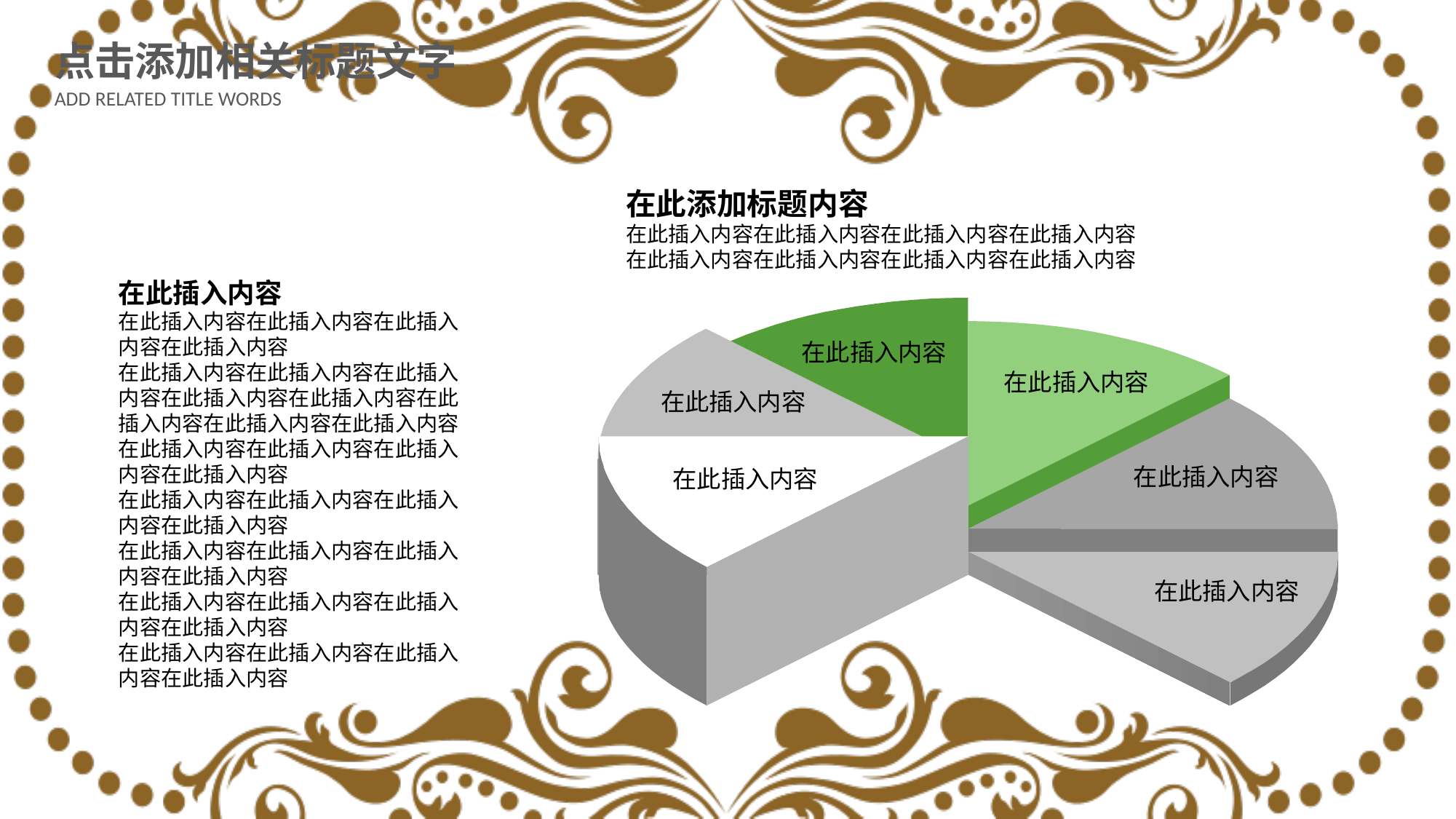

点击添加相关标题文字
ADD RELATED TITLE WORDS
在此添加标题内容
在此插入内容在此插入内容在此插入内容在此插入内容
在此插入内容在此插入内容在此插入内容在此插入内容
在此插入内容
在此插入内容在此插入内容在此插入内容在此插入内容
在此插入内容在此插入内容在此插入内容在此插入内容在此插入内容在此插入内容在此插入内容在此插入内容
在此插入内容在此插入内容在此插入内容在此插入内容
在此插入内容在此插入内容在此插入内容在此插入内容
在此插入内容在此插入内容在此插入内容在此插入内容
在此插入内容在此插入内容在此插入内容在此插入内容
在此插入内容在此插入内容在此插入内容在此插入内容

在此插入内容
在此插入内容
在此插入内容

在此插入内容
在此插入内容

在此插入内容